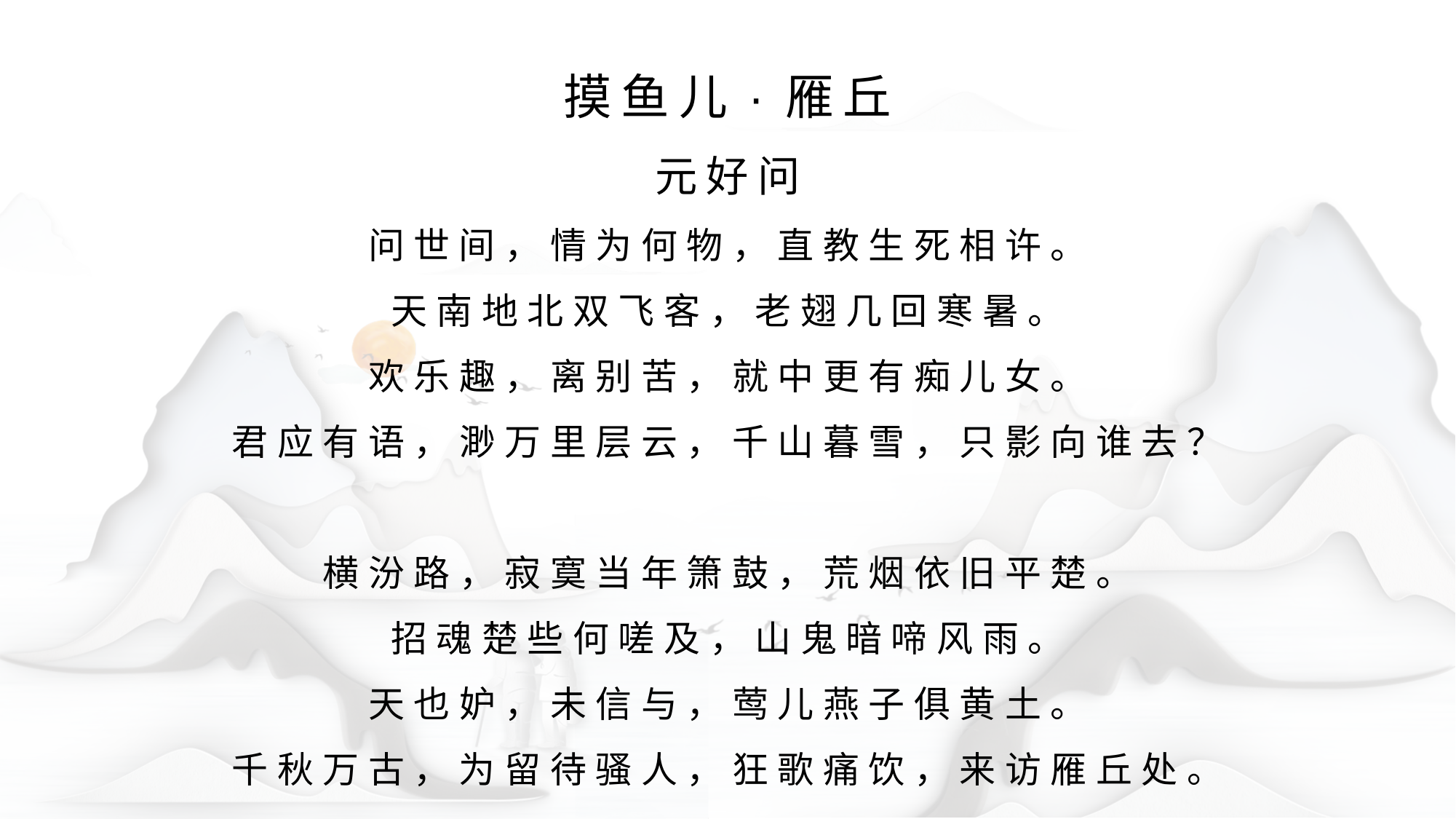

摸鱼儿·雁丘
元好问
问世间，情为何物，直教生死相许。
天南地北双飞客，老翅几回寒暑。
欢乐趣，离别苦，就中更有痴儿女。
君应有语，渺万里层云，千山暮雪，只影向谁去？

横汾路，寂寞当年箫鼓，荒烟依旧平楚。
招魂楚些何嗟及，山鬼暗啼风雨。
天也妒，未信与，莺儿燕子俱黄土。
千秋万古，为留待骚人，狂歌痛饮，来访雁丘处。